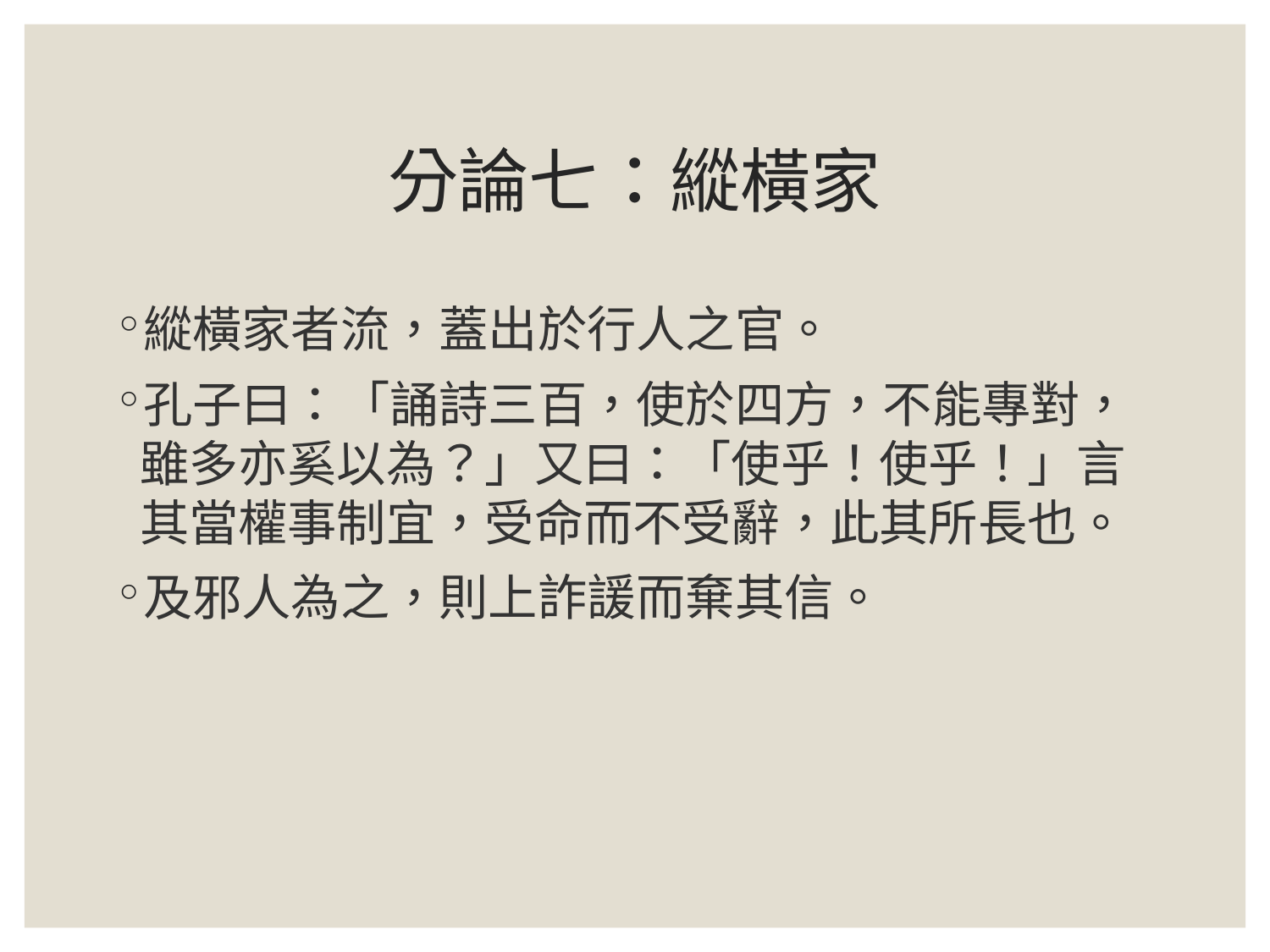

# 分論七：縱橫家
縱橫家者流，蓋出於行人之官。
孔子曰：「誦詩三百，使於四方，不能專對，雖多亦奚以為？」又曰：「使乎！使乎！」言其當權事制宜，受命而不受辭，此其所長也。
及邪人為之，則上詐諼而棄其信。